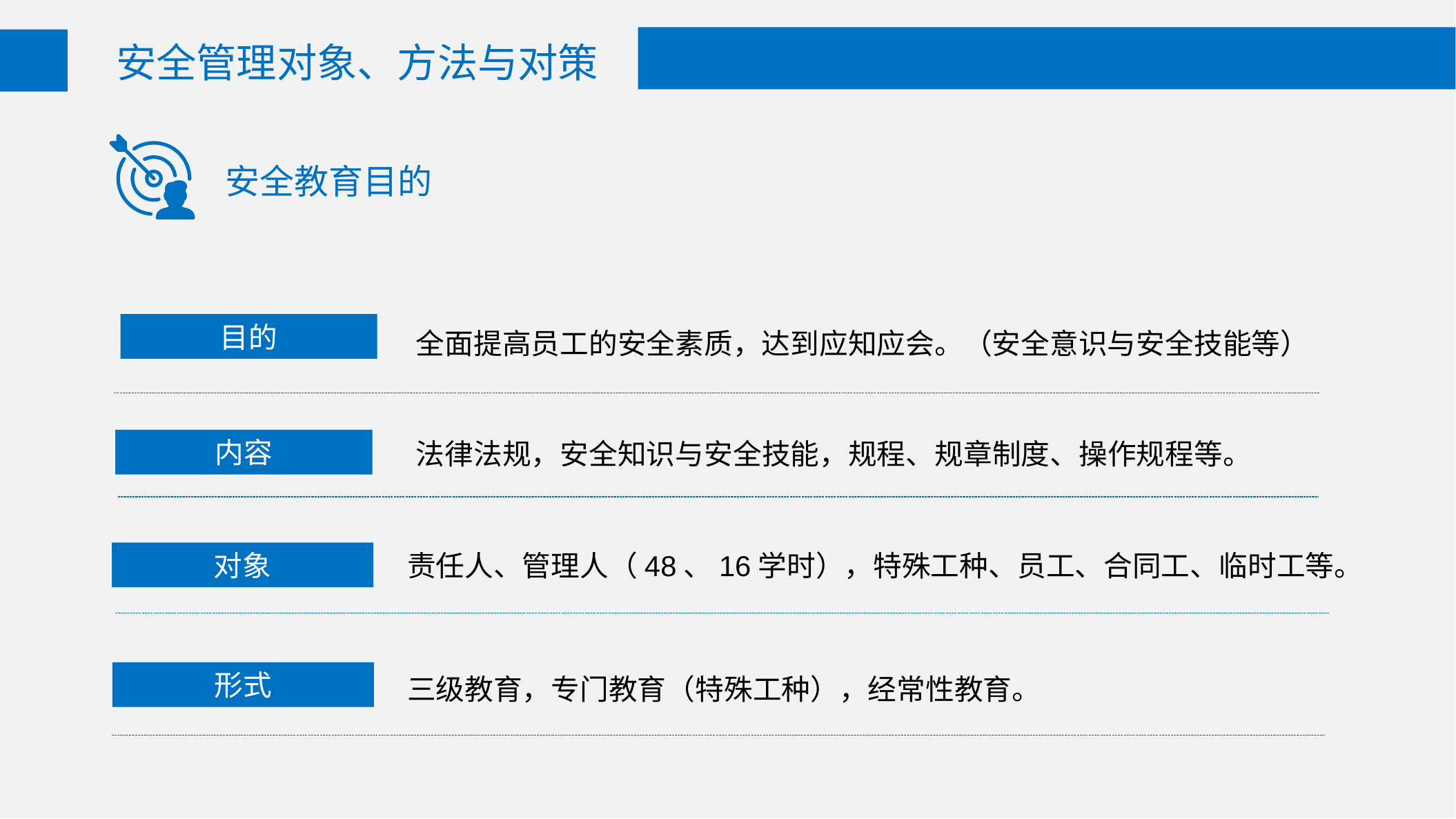

安全管理对象、方法与对策

安全教育目的
全面提高员工的安全素质，达到应知应会。（安全意识与安全技能等）
目的
法律法规，安全知识与安全技能，规程、规章制度、操作规程等。
内容
责任人、管理人（48、16学时），特殊工种、员工、合同工、临时工等。
对象
三级教育，专门教育（特殊工种），经常性教育。
形式